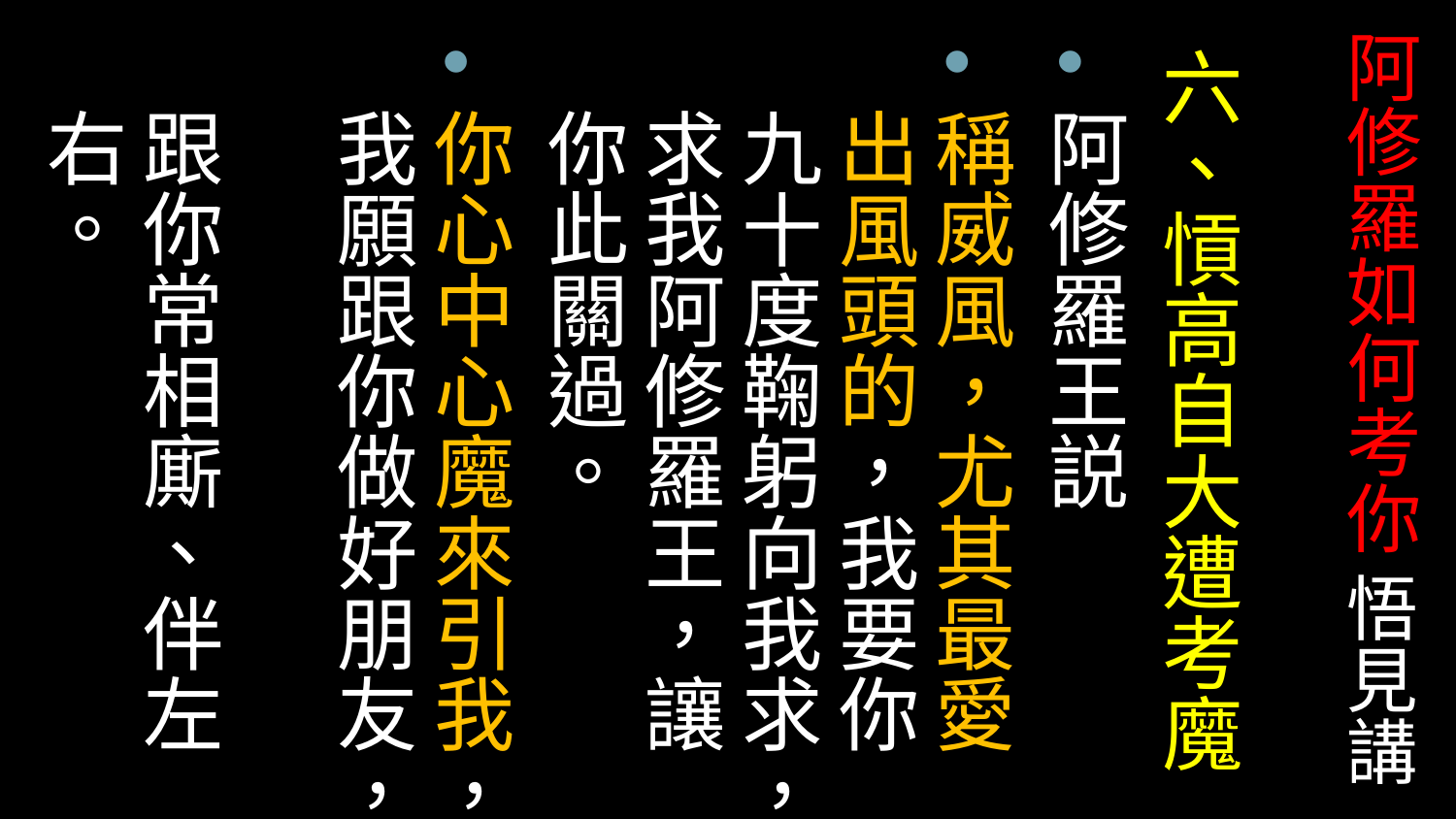

# 阿修羅如何考你 悟見講
六、愩高自大遭考魔
阿修羅王説
稱威風，尤其最愛出風頭的，我要你九十度鞠躬向我求，求我阿修羅王，讓你此關過。
你心中心魔來引我，我願跟你做好朋友，
跟你常相廝、伴左右。